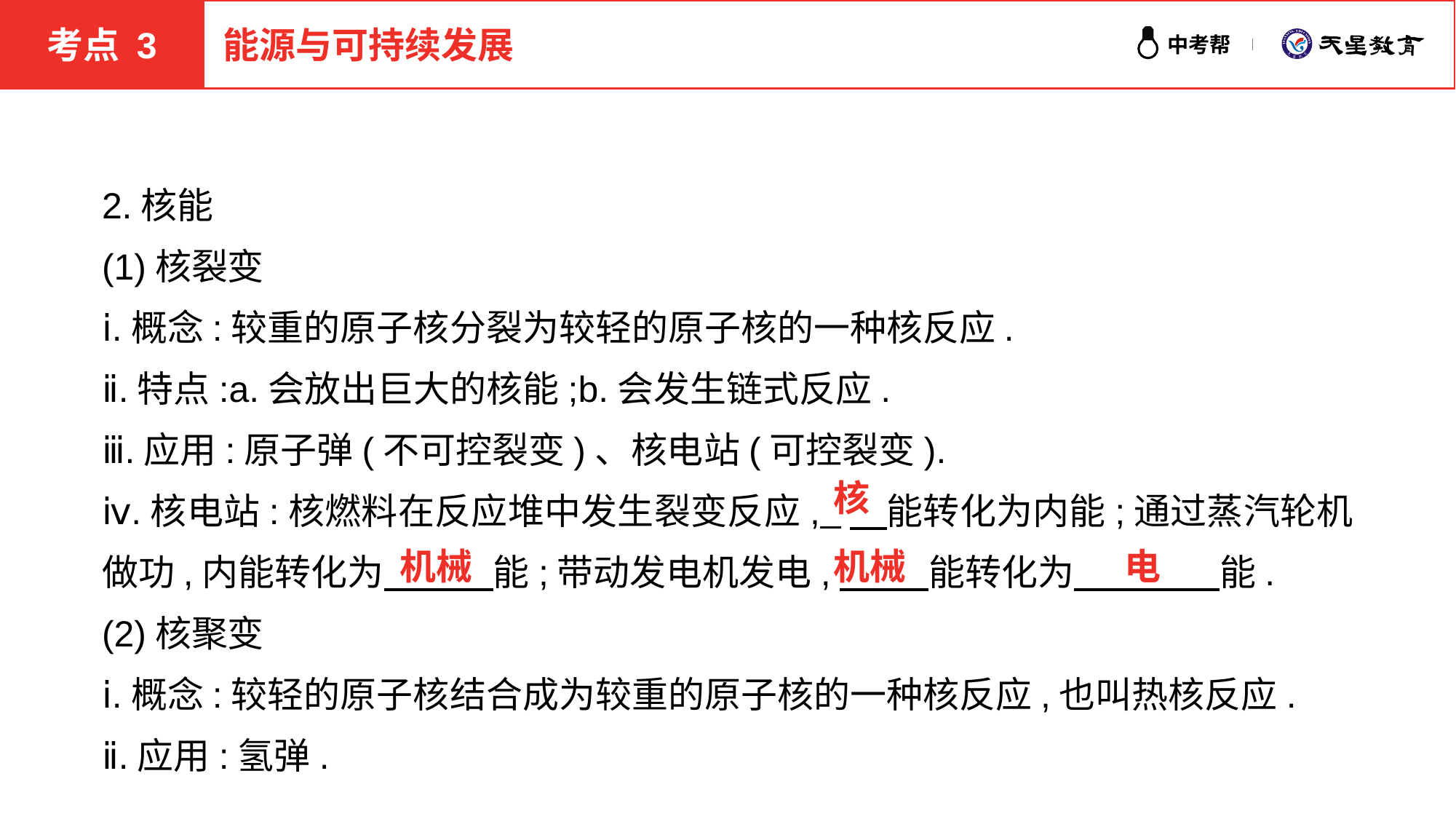

考点 3
能源与可持续发展
2.核能
(1)核裂变
ⅰ.概念:较重的原子核分裂为较轻的原子核的一种核反应.
ⅱ.特点:a.会放出巨大的核能;b.会发生链式反应.
ⅲ.应用:原子弹(不可控裂变)、核电站(可控裂变).
ⅳ.核电站:核燃料在反应堆中发生裂变反应,  　能转化为内能;通过蒸汽轮机做功,内能转化为　　　能;带动发电机发电,　  　能转化为　　　　能.
(2)核聚变
ⅰ.概念:较轻的原子核结合成为较重的原子核的一种核反应,也叫热核反应.
ⅱ.应用:氢弹.
核
机械
机械
电